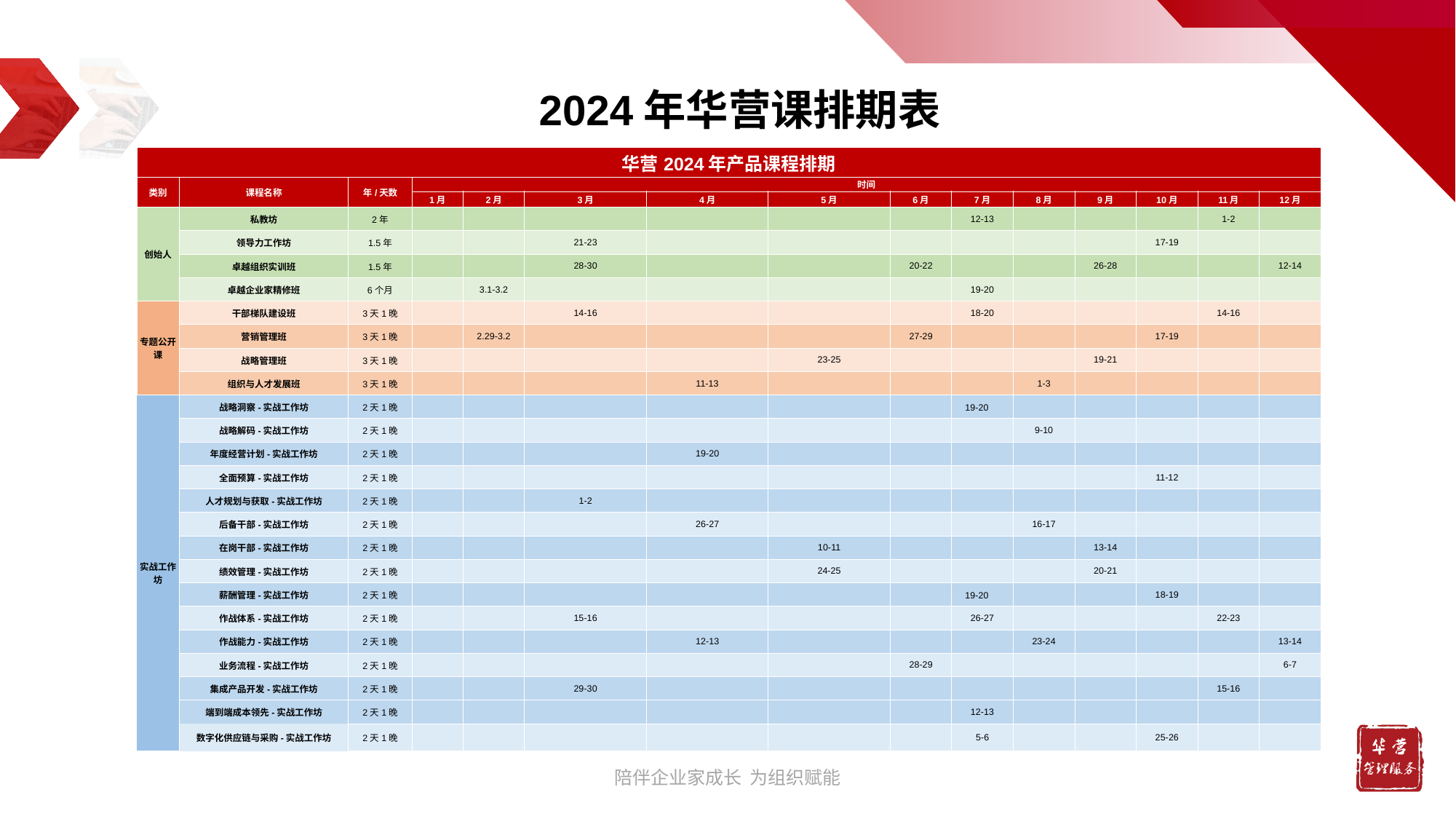

2024年华营课排期表
| 华营2024年产品课程排期 |  |  |  |  |  |  |  |  |  |  |  |  |  |  |
| --- | --- | --- | --- | --- | --- | --- | --- | --- | --- | --- | --- | --- | --- | --- |
| 类别 | 课程名称 | 年/天数 | 时间 |  |  |  |  |  |  |  |  |  |  |  |
|  |  |  | 1月 | 2月 | 3月 | 4月 | 5月 | 6月 | 7月 | 8月 | 9月 | 10月 | 11月 | 12月 |
| 创始人 | 私教坊 | 2年 |  |  |  |  |  |  | 12-13 |  |  |  | 1-2 |  |
|  | 领导力工作坊 | 1.5年 |  |  | 21-23 |  |  |  |  |  |  | 17-19 |  |  |
|  | 卓越组织实训班 | 1.5年 |  |  | 28-30 |  |  | 20-22 |  |  | 26-28 |  |  | 12-14 |
|  | 卓越企业家精修班 | 6个月 |  | 3.1-3.2 |  |  |  |  | 19-20 |  |  |  |  |  |
| 专题公开课 | 干部梯队建设班 | 3天1晚 |  |  | 14-16 |  |  |  | 18-20 |  |  |  | 14-16 |  |
|  | 营销管理班 | 3天1晚 |  | 2.29-3.2 |  |  |  | 27-29 |  |  |  | 17-19 |  |  |
|  | 战略管理班 | 3天1晚 |  |  |  |  | 23-25 |  |  |  | 19-21 |  |  |  |
|  | 组织与人才发展班 | 3天1晚 |  |  |  | 11-13 |  |  |  | 1-3 |  |  |  |  |
| 实战工作坊 | 战略洞察-实战工作坊 | 2天1晚 |  |  |  |  |  |  | 19-20 |  |  |  |  |  |
|  | 战略解码-实战工作坊 | 2天1晚 |  |  |  |  |  |  |  | 9-10 |  |  |  |  |
|  | 年度经营计划-实战工作坊 | 2天1晚 |  |  |  | 19-20 |  |  |  |  |  |  |  |  |
|  | 全面预算-实战工作坊 | 2天1晚 |  |  |  |  |  |  |  |  |  | 11-12 |  |  |
|  | 人才规划与获取-实战工作坊 | 2天1晚 |  |  | 1-2 |  |  |  |  |  |  |  |  |  |
|  | 后备干部-实战工作坊 | 2天1晚 |  |  |  | 26-27 |  |  |  | 16-17 |  |  |  |  |
|  | 在岗干部-实战工作坊 | 2天1晚 |  |  |  |  | 10-11 |  |  |  | 13-14 |  |  |  |
|  | 绩效管理-实战工作坊 | 2天1晚 |  |  |  |  | 24-25 |  |  |  | 20-21 |  |  |  |
|  | 薪酬管理-实战工作坊 | 2天1晚 |  |  |  |  |  |  | 19-20 |  |  | 18-19 |  |  |
|  | 作战体系-实战工作坊 | 2天1晚 |  |  | 15-16 |  |  |  | 26-27 |  |  |  | 22-23 |  |
|  | 作战能力-实战工作坊 | 2天1晚 |  |  |  | 12-13 |  |  |  | 23-24 |  |  |  | 13-14 |
|  | 业务流程-实战工作坊 | 2天1晚 |  |  |  |  |  | 28-29 |  |  |  |  |  | 6-7 |
|  | 集成产品开发-实战工作坊 | 2天1晚 |  |  | 29-30 |  |  |  |  |  |  |  | 15-16 |  |
|  | 端到端成本领先-实战工作坊 | 2天1晚 |  |  |  |  |  |  | 12-13 |  |  |  |  |  |
|  | 数字化供应链与采购-实战工作坊 | 2天1晚 |  |  |  |  |  |  | 5-6 |  |  | 25-26 |  |  |